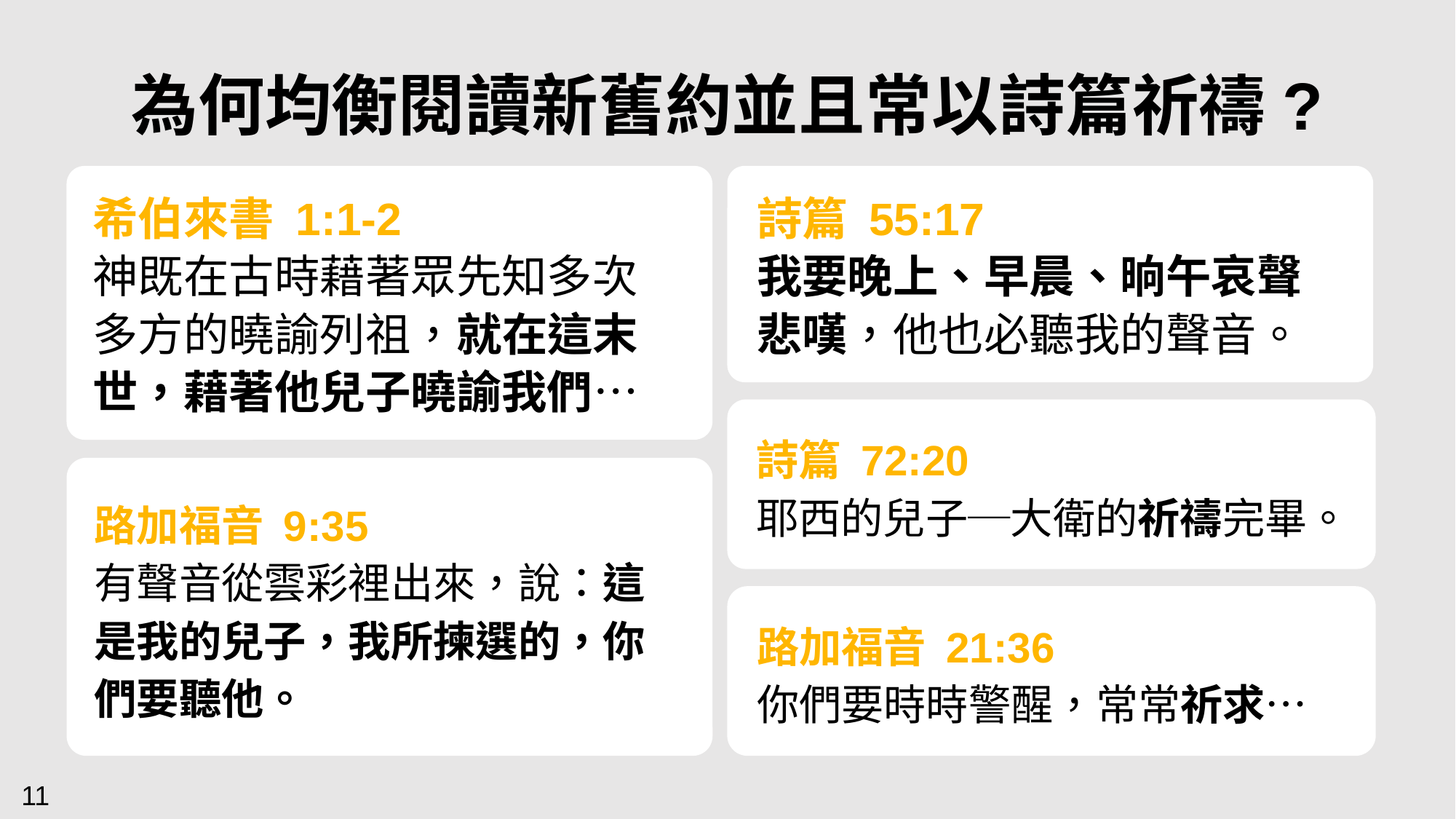

為何均衡閱讀新舊約並且常以詩篇祈禱?

希伯來書 1:1-2
神既在古時藉著眾先知多次多方的曉諭列祖，就在這末世，藉著他兒子曉諭我們…
詩篇 55:17
我要晚上、早晨、晌午哀聲悲嘆，他也必聽我的聲音。

詩篇 72:20
耶西的兒子─大衛的祈禱完畢。

路加福音 9:35
有聲音從雲彩裡出來，說：這是我的兒子，我所揀選的，你們要聽他。

路加福音 21:36
你們要時時警醒，常常祈求…
11